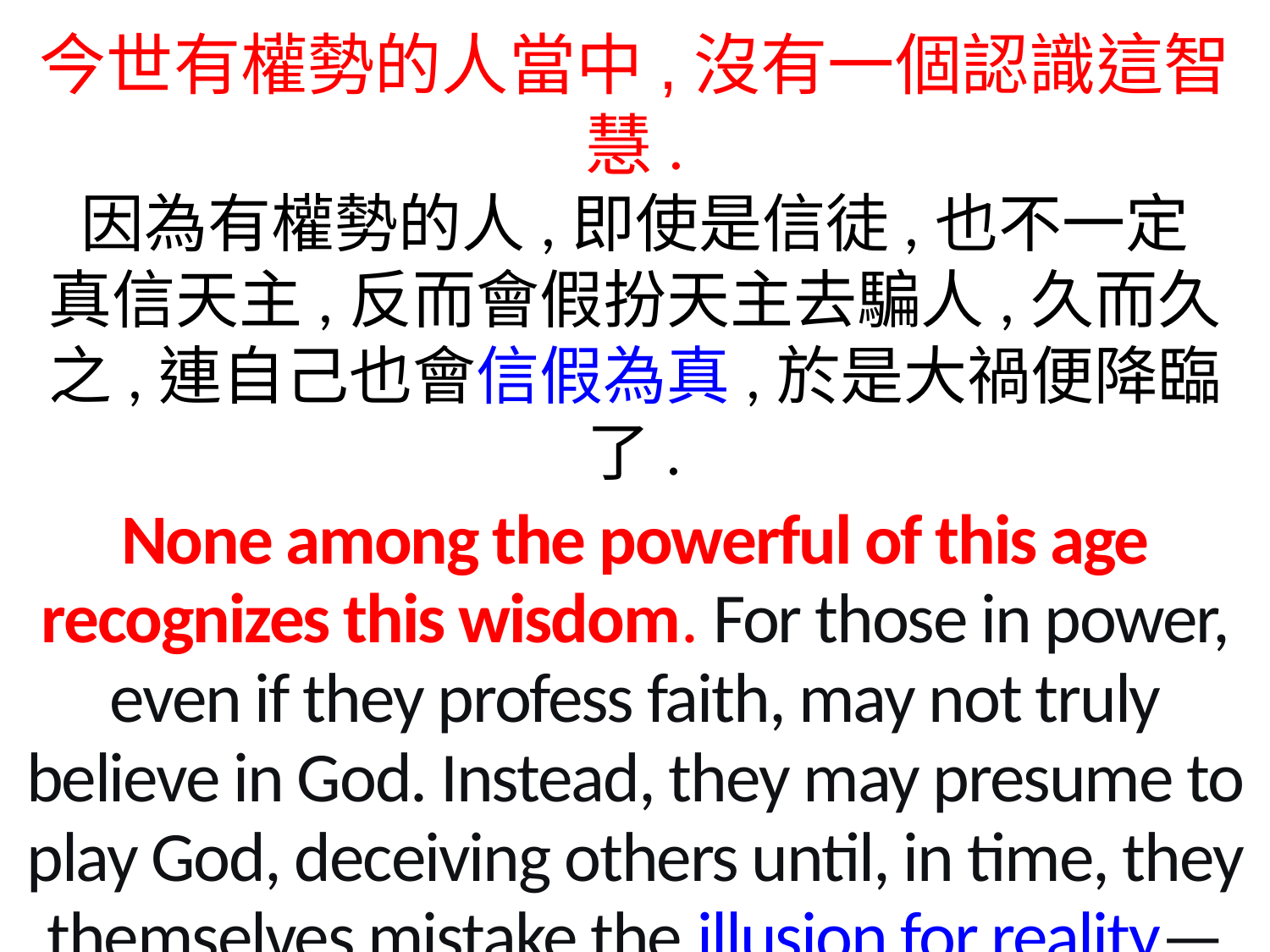

今世有權勢的人當中,沒有一個認識這智慧.
因為有權勢的人,即使是信徒,也不一定
真信天主,反而會假扮天主去騙人,久而久之,連自己也會信假為真,於是大禍便降臨了.
None among the powerful of this age recognizes this wisdom. For those in power, even if they profess faith, may not truly believe in God. Instead, they may presume to play God, deceiving others until, in time, they themselves mistake the illusion for reality—and thus great calamity befalls them.